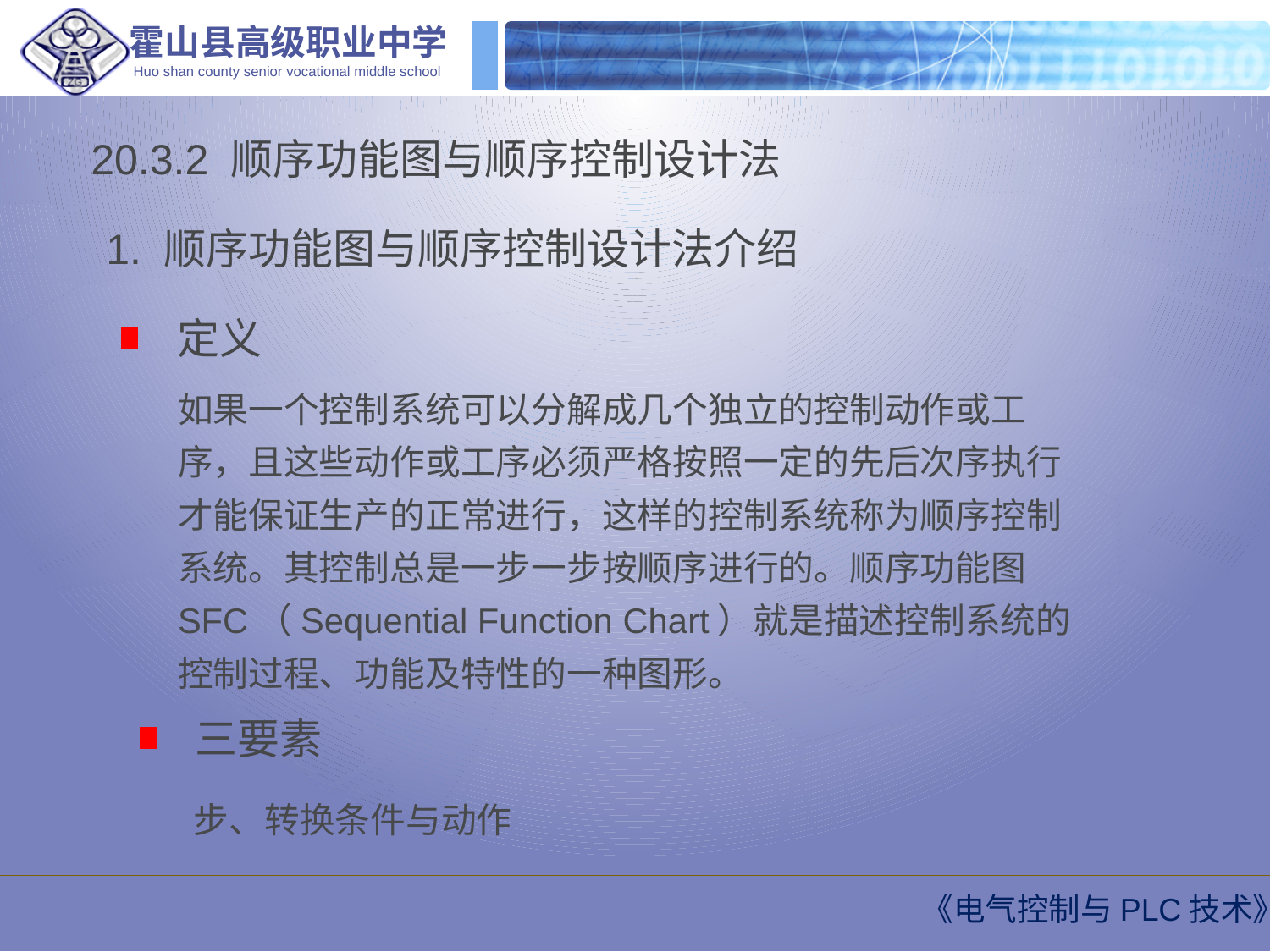

20.3.2 顺序功能图与顺序控制设计法
1. 顺序功能图与顺序控制设计法介绍
定义

如果一个控制系统可以分解成几个独立的控制动作或工序，且这些动作或工序必须严格按照一定的先后次序执行才能保证生产的正常进行，这样的控制系统称为顺序控制系统。其控制总是一步一步按顺序进行的。顺序功能图SFC（Sequential Function Chart）就是描述控制系统的控制过程、功能及特性的一种图形。
三要素

步、转换条件与动作